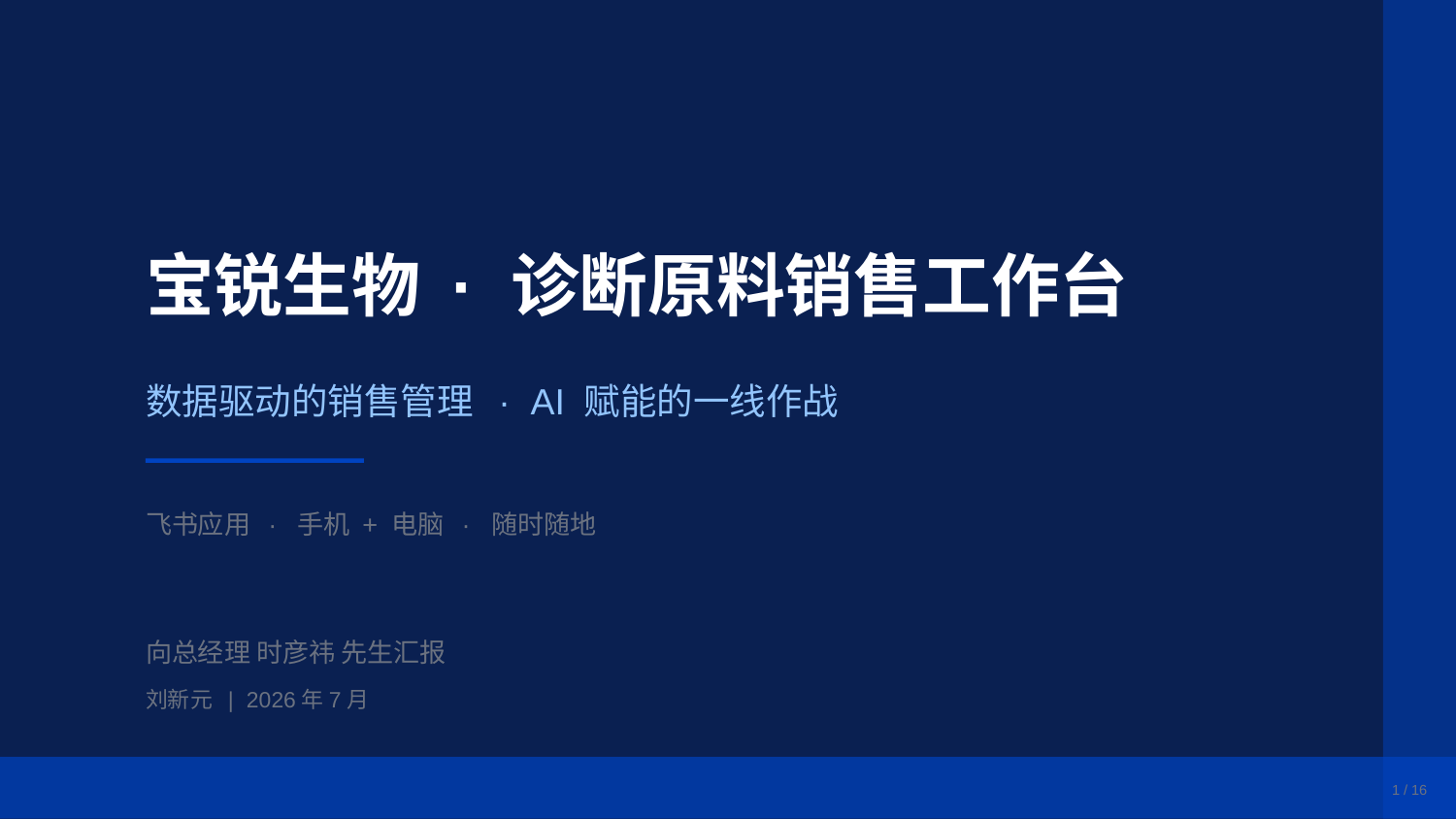

宝锐生物 · 诊断原料销售工作台
数据驱动的销售管理  ·  AI 赋能的一线作战

飞书应用  ·  手机 + 电脑  ·  随时随地
向总经理 时彦祎 先生汇报
刘新元  |  2026年7月

1 / 16